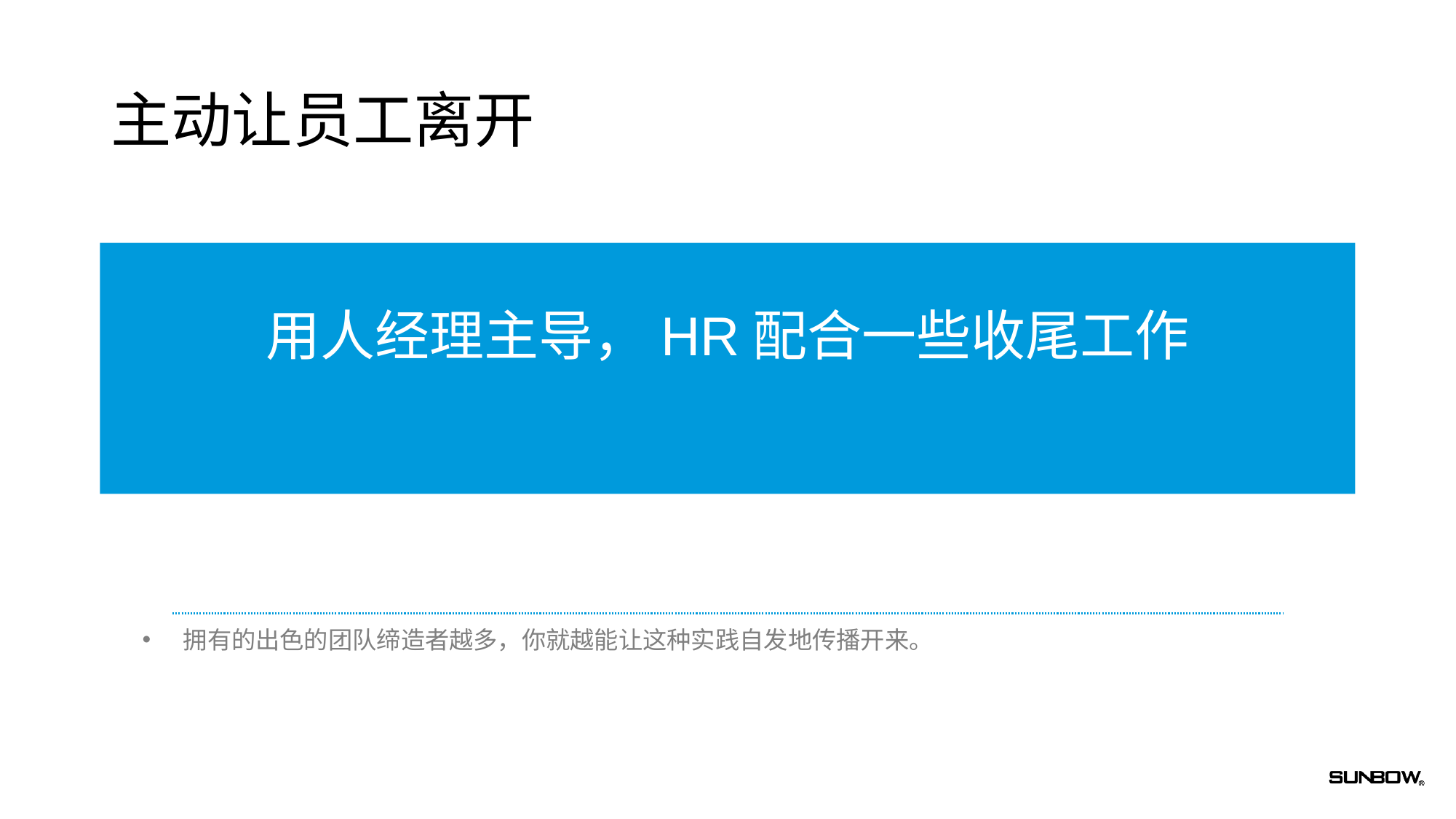

# 主动让员工离开
用人经理主导，HR配合一些收尾工作
拥有的出色的团队缔造者越多，你就越能让这种实践自发地传播开来。
62